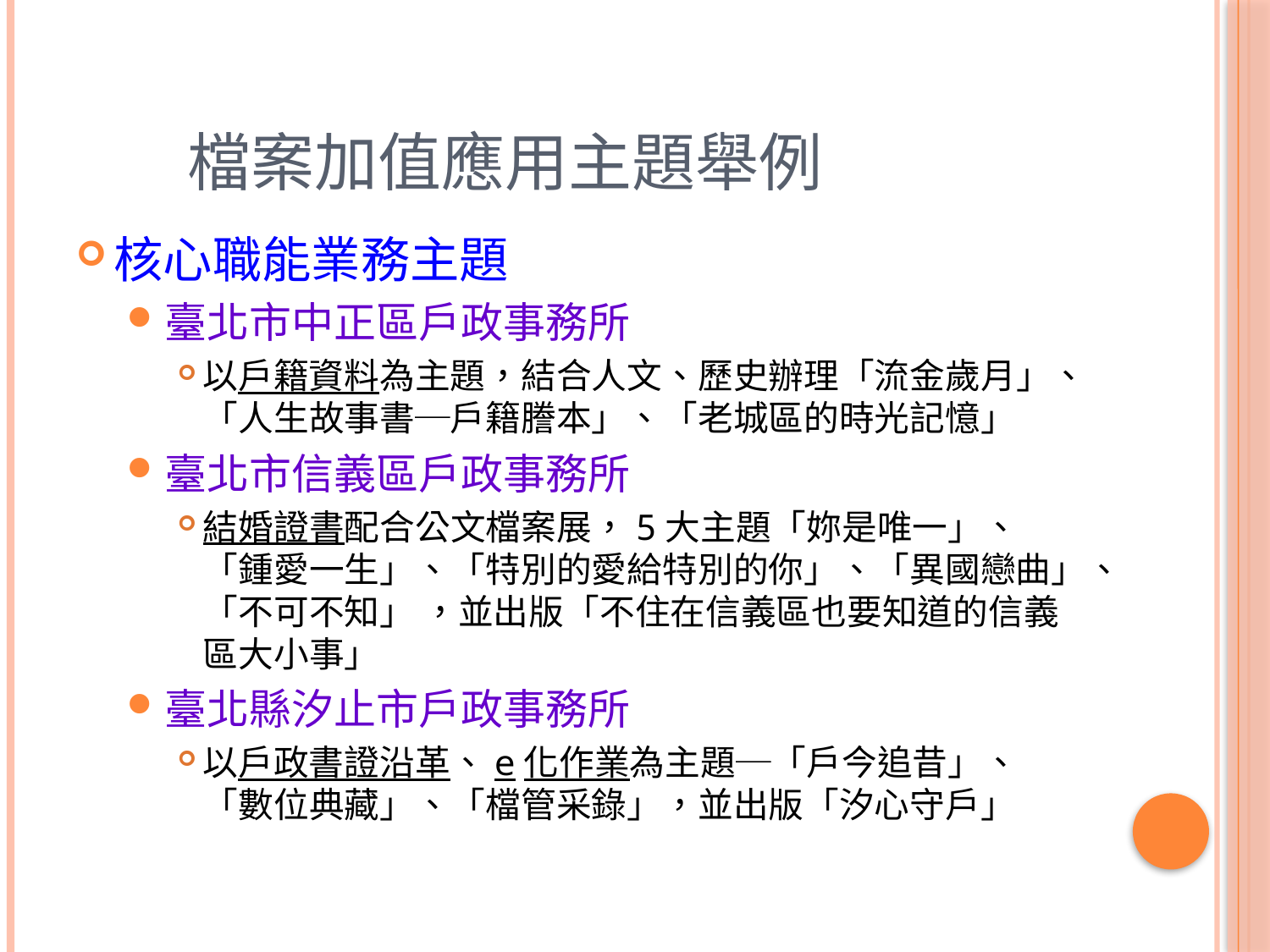

# 檔案加值應用主題舉例
核心職能業務主題
臺北市中正區戶政事務所
以戶籍資料為主題，結合人文、歷史辦理「流金歲月」、「人生故事書─戶籍謄本」、「老城區的時光記憶」
臺北市信義區戶政事務所
結婚證書配合公文檔案展，5大主題「妳是唯一」、「鍾愛一生」、「特別的愛給特別的你」、「異國戀曲」、「不可不知」 ，並出版「不住在信義區也要知道的信義區大小事」
臺北縣汐止市戶政事務所
以戶政書證沿革、e化作業為主題─「戶今追昔」、「數位典藏」、「檔管采錄」，並出版「汐心守戶」